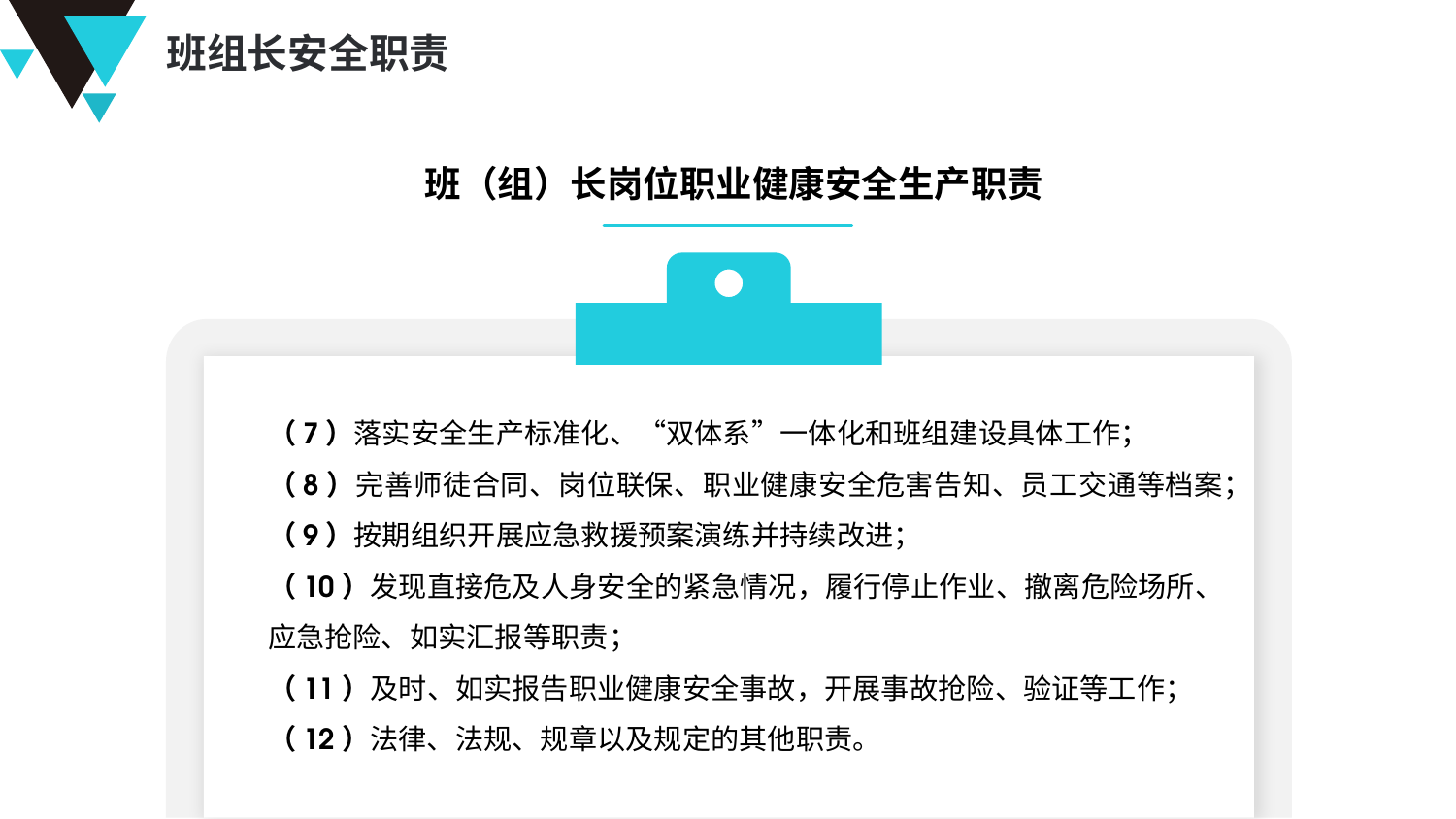

班组长安全职责
班（组）长岗位职业健康安全生产职责

（7）落实安全生产标准化、“双体系”一体化和班组建设具体工作；
（8）完善师徒合同、岗位联保、职业健康安全危害告知、员工交通等档案；
（9）按期组织开展应急救援预案演练并持续改进；
（10）发现直接危及人身安全的紧急情况，履行停止作业、撤离危险场所、应急抢险、如实汇报等职责；
（11）及时、如实报告职业健康安全事故，开展事故抢险、验证等工作；
（12）法律、法规、规章以及规定的其他职责。